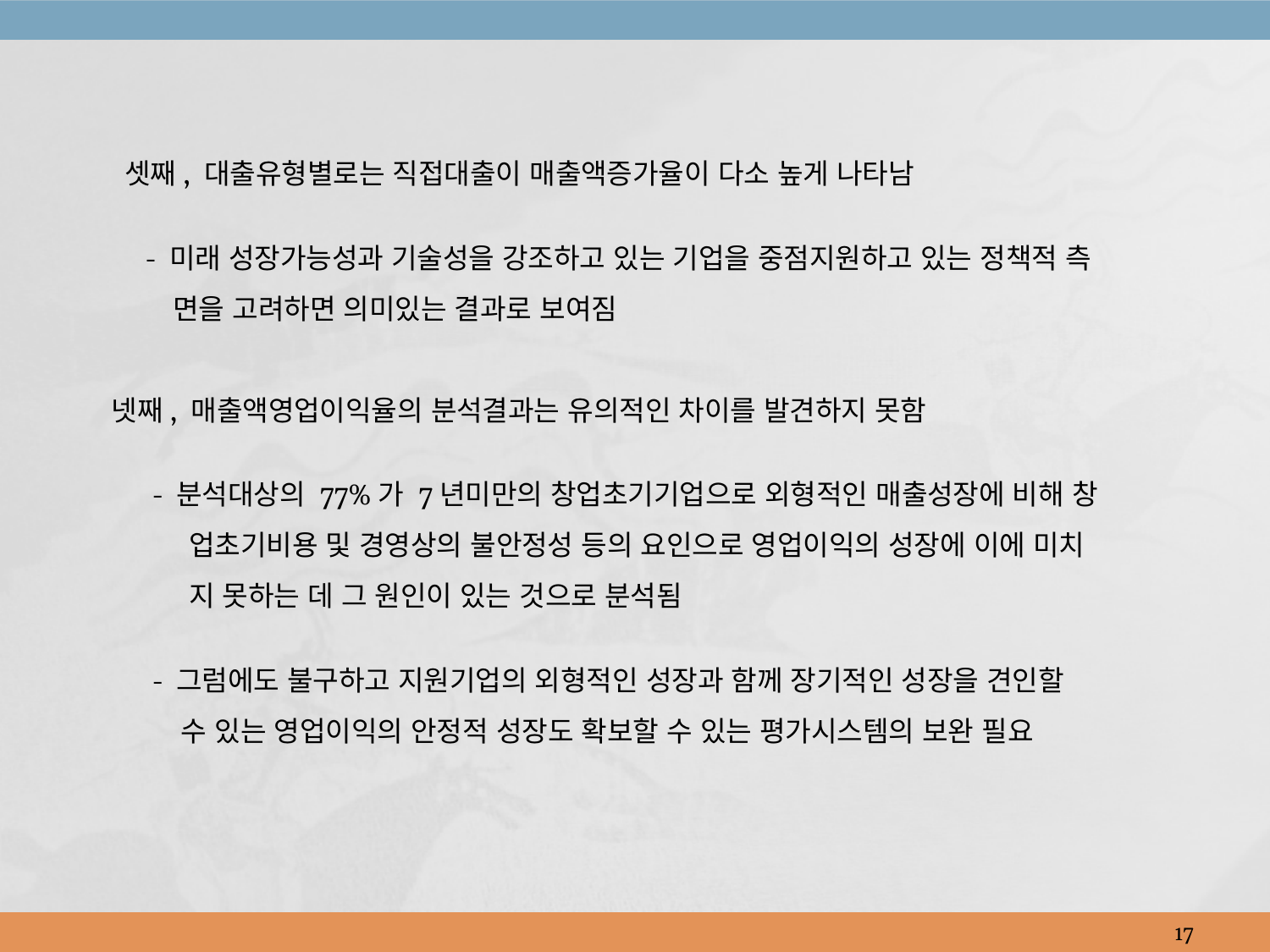

셋째, 대출유형별로는 직접대출이 매출액증가율이 다소 높게 나타남

     - 미래 성장가능성과 기술성을 강조하고 있는 기업을 중점지원하고 있는 정책적 측
       면을 고려하면 의미있는 결과로 보여짐

넷째, 매출액영업이익율의 분석결과는 유의적인 차이를 발견하지 못함

      - 분석대상의 77%가 7년미만의 창업초기기업으로 외형적인 매출성장에 비해 창
         업초기비용 및 경영상의 불안정성 등의 요인으로 영업이익의 성장에 이에 미치
         지 못하는 데 그 원인이 있는 것으로 분석됨

      - 그럼에도 불구하고 지원기업의 외형적인 성장과 함께 장기적인 성장을 견인할
        수 있는 영업이익의 안정적 성장도 확보할 수 있는 평가시스템의 보완 필요
17